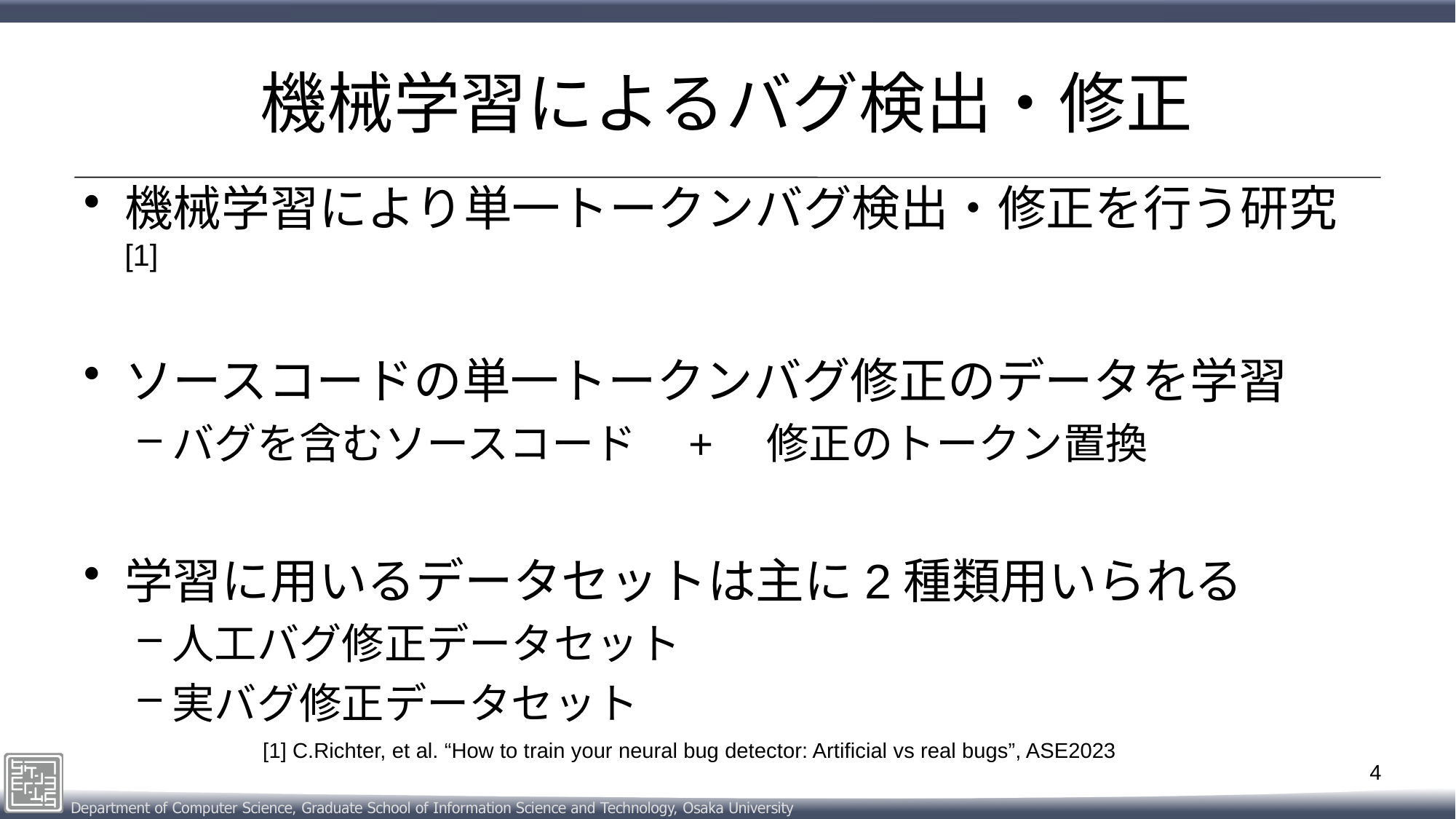

# 機械学習によるバグ検出・修正
機械学習により単一トークンバグ検出・修正を行う研究[1]

ソースコードの単一トークンバグ修正のデータを学習
バグを含むソースコード　+　修正のトークン置換

学習に用いるデータセットは主に2種類用いられる
人工バグ修正データセット
実バグ修正データセット

[1] C.Richter, et al. “How to train your neural bug detector: Artificial vs real bugs”, ASE2023
4